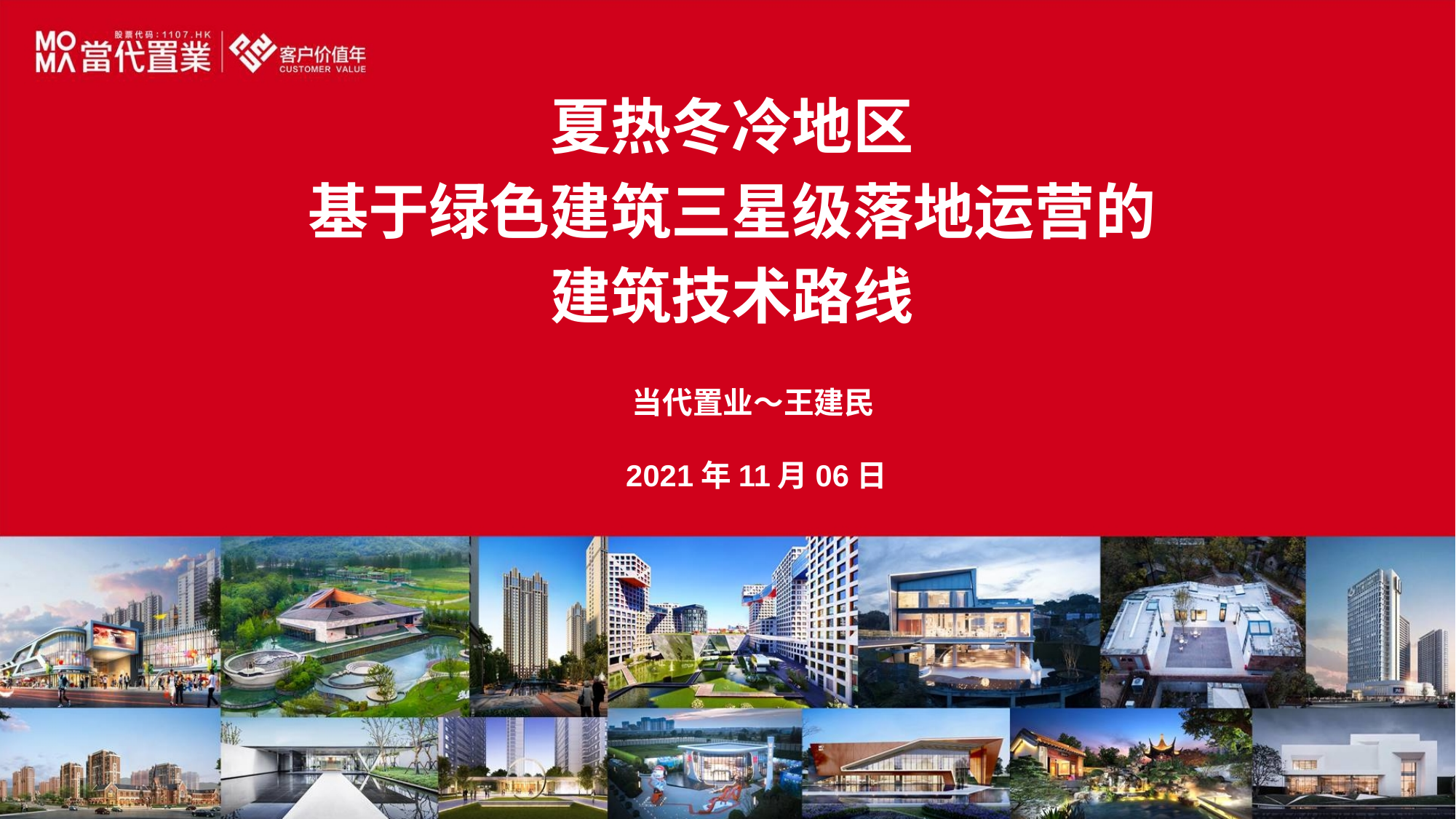

夏热冬冷地区
基于绿色建筑三星级落地运营的
建筑技术路线
当代置业～王建民
2021年11月06日